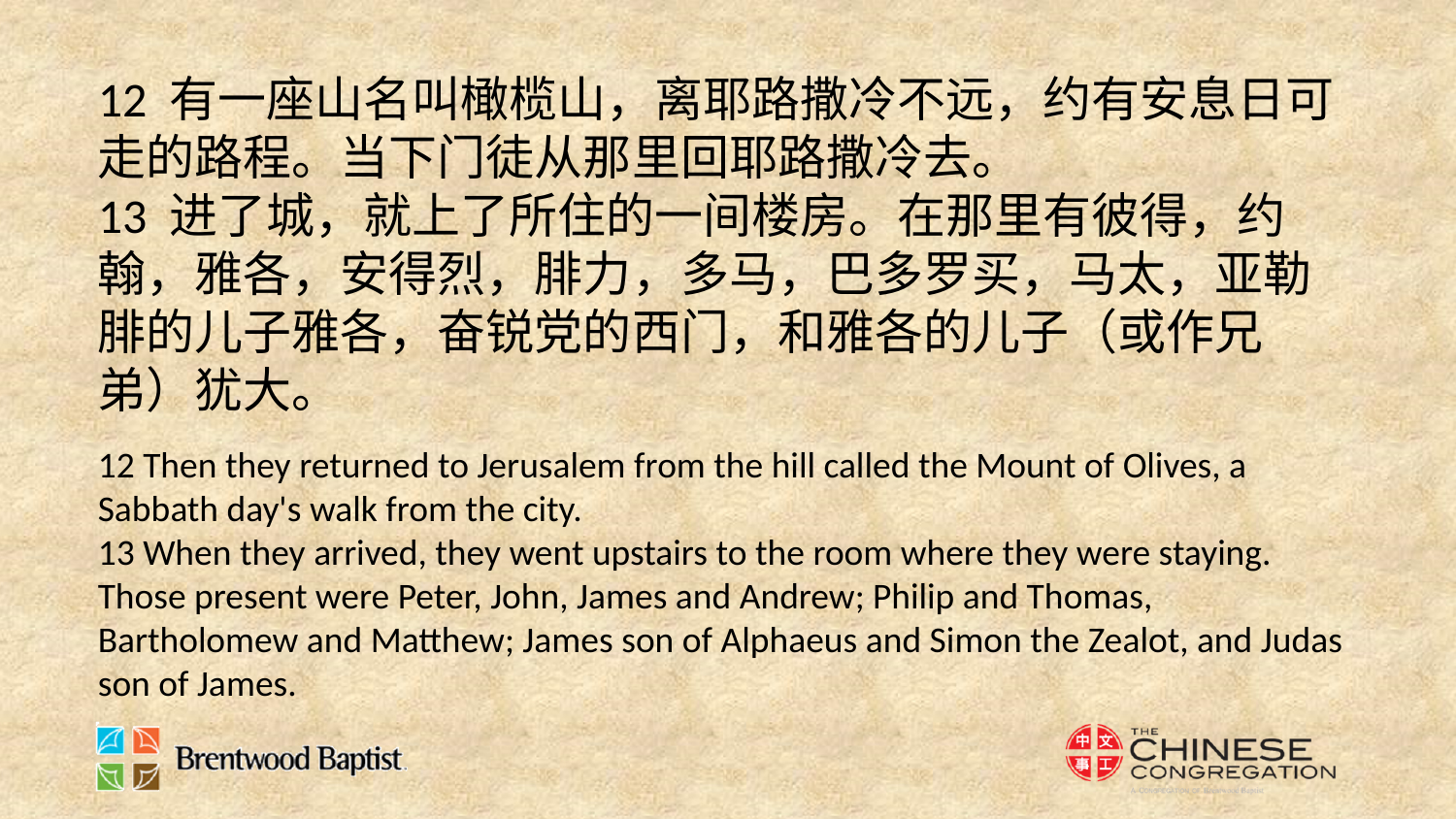

12 有一座山名叫橄榄山，离耶路撒冷不远，约有安息日可走的路程。当下门徒从那里回耶路撒冷去。
13 进了城，就上了所住的一间楼房。在那里有彼得，约翰，雅各，安得烈，腓力，多马，巴多罗买，马太，亚勒腓的儿子雅各，奋锐党的西门，和雅各的儿子（或作兄弟）犹大。

12 Then they returned to Jerusalem from the hill called the Mount of Olives, a Sabbath day's walk from the city.
13 When they arrived, they went upstairs to the room where they were staying. Those present were Peter, John, James and Andrew; Philip and Thomas, Bartholomew and Matthew; James son of Alphaeus and Simon the Zealot, and Judas son of James.